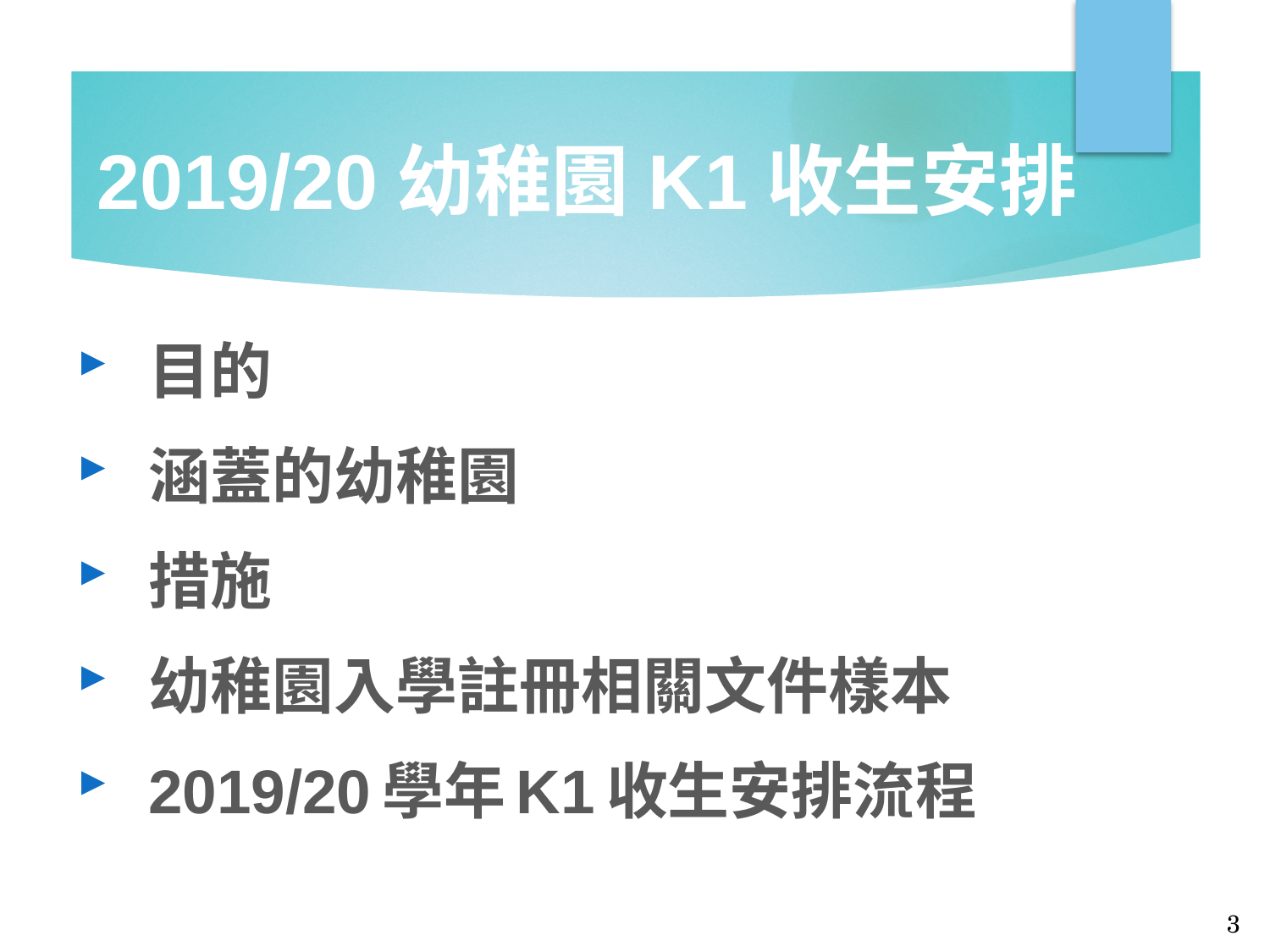

2019/20幼稚園K1收生安排
目的
涵蓋的幼稚園
措施
幼稚園入學註冊相關文件樣本
2019/20學年K1收生安排流程

3